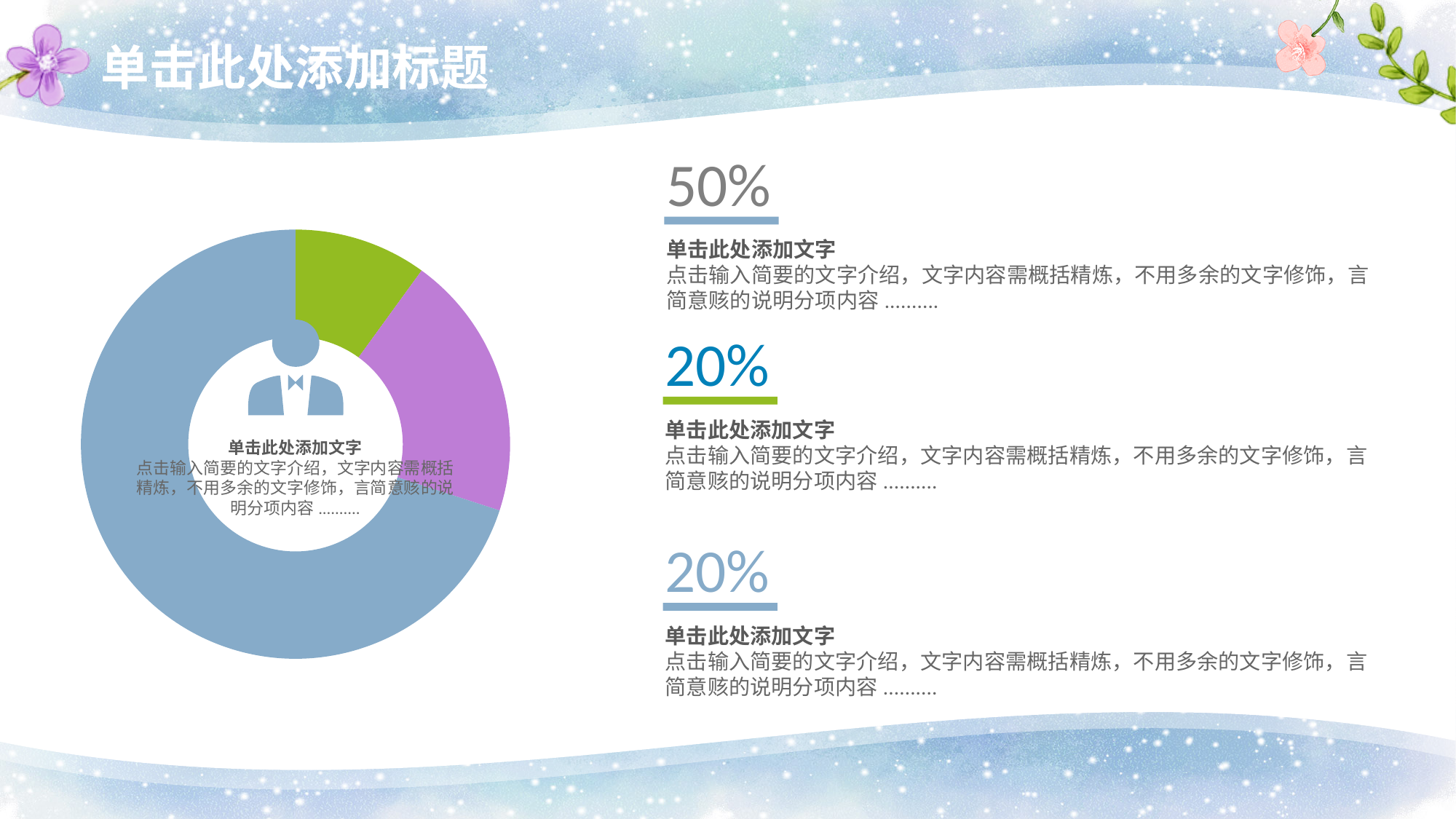

# 单击此处添加标题
50%

单击此处添加文字
点击输入简要的文字介绍，文字内容需概括精炼，不用多余的文字修饰，言简意赅的说明分项内容..........

### Chart

| Category | 销售额 |
|---|---|
| 第一季度 | 1.0 |
| 第二季度 | 2.0 |
| 第三季度 | 2.0 |
| 第四季度 | 5.0 |

单击此处添加文字
点击输入简要的文字介绍，文字内容需概括精炼，不用多余的文字修饰，言简意赅的说明分项内容..........
20%

单击此处添加文字
点击输入简要的文字介绍，文字内容需概括精炼，不用多余的文字修饰，言简意赅的说明分项内容..........
20%

单击此处添加文字
点击输入简要的文字介绍，文字内容需概括精炼，不用多余的文字修饰，言简意赅的说明分项内容..........